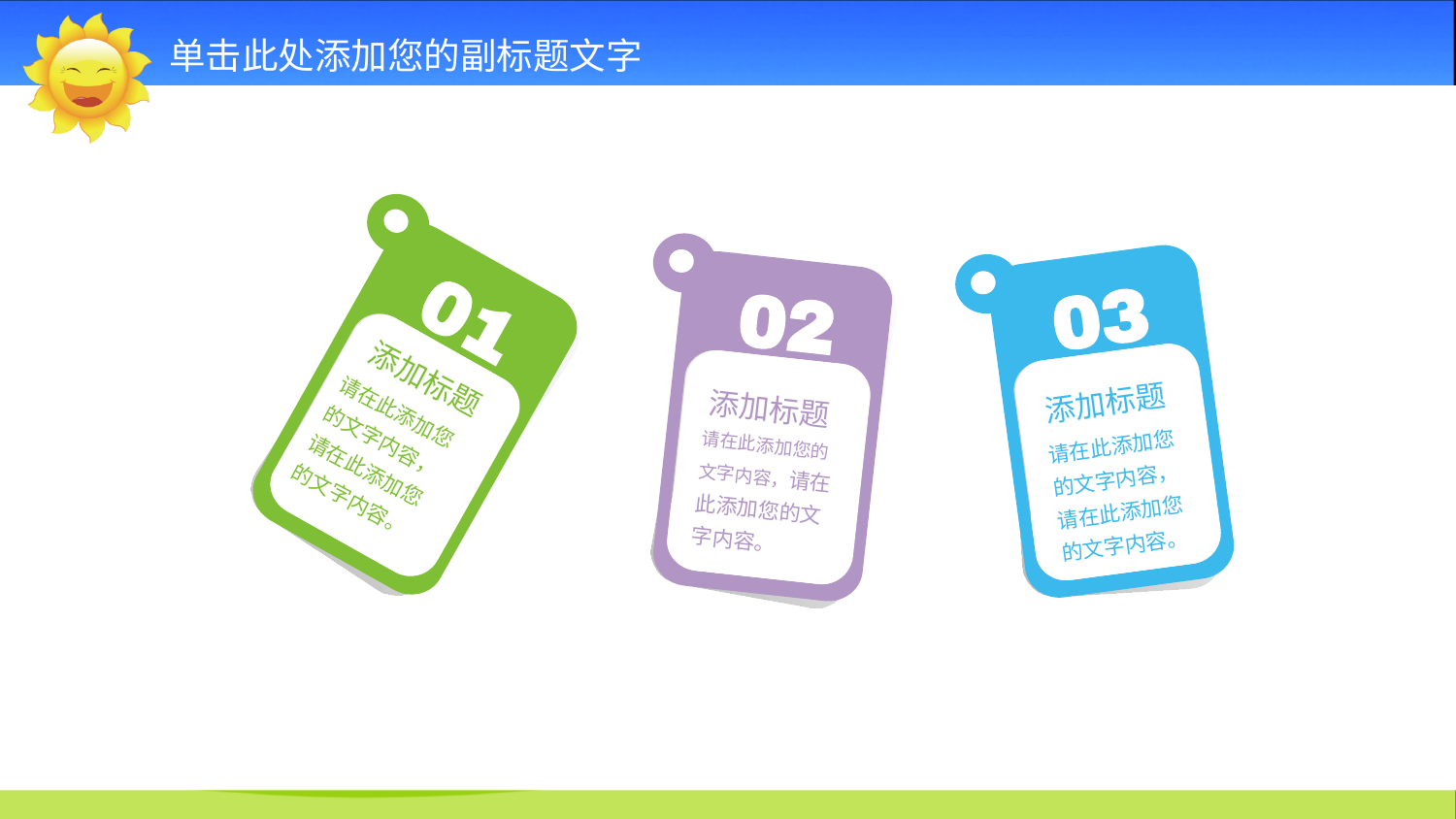

01

添加标题
请在此添加您的文字内容，请在此添加您的文字内容。
03

添加标题
请在此添加您的文字内容，请在此添加您的文字内容。
02

添加标题
请在此添加您的文字内容，请在此添加您的文字内容。